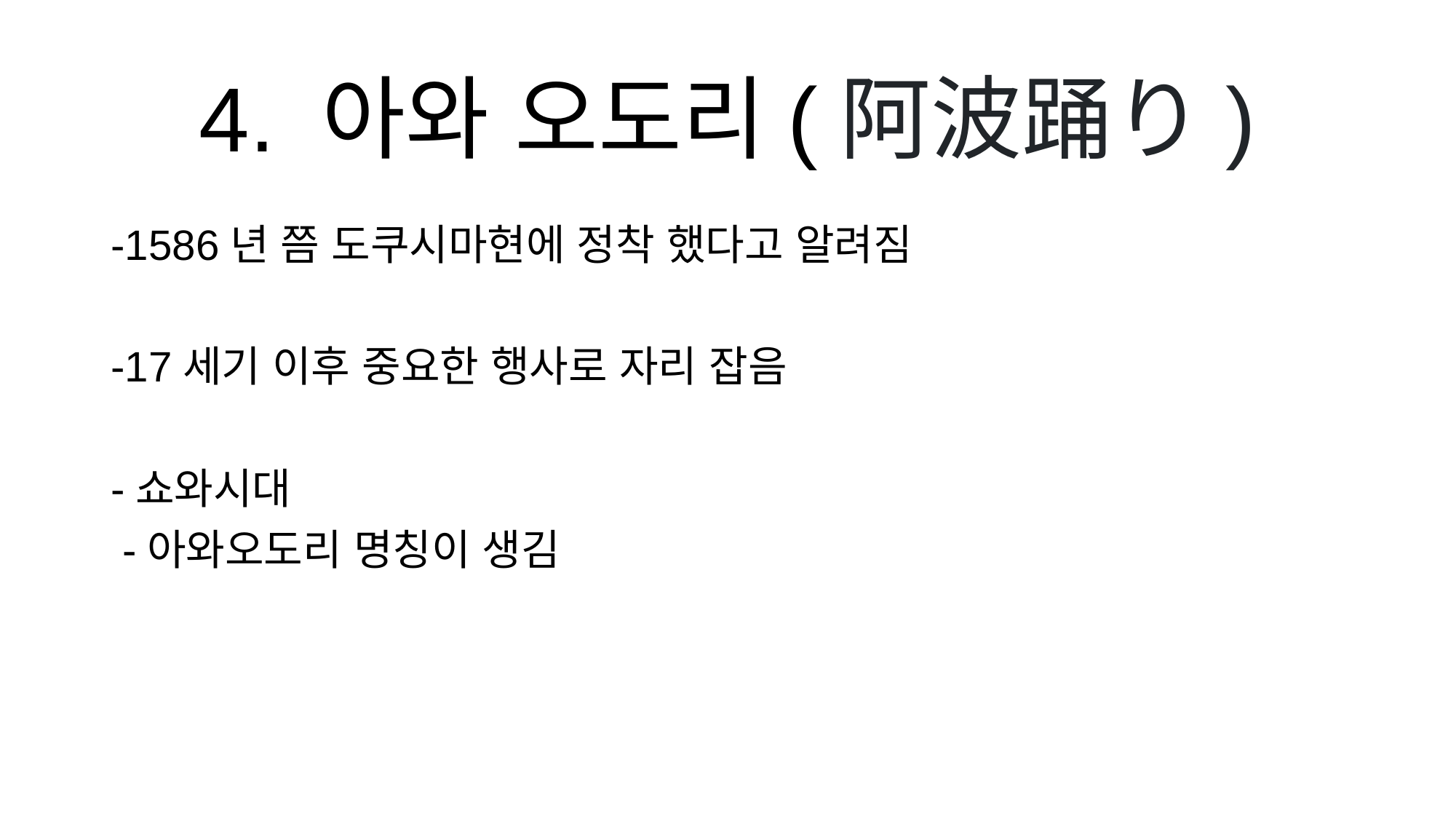

# 4. 아와 오도리(阿波踊り)
-1586년 쯤 도쿠시마현에 정착 했다고 알려짐

-17세기 이후 중요한 행사로 자리 잡음

-쇼와시대
 -아와오도리 명칭이 생김